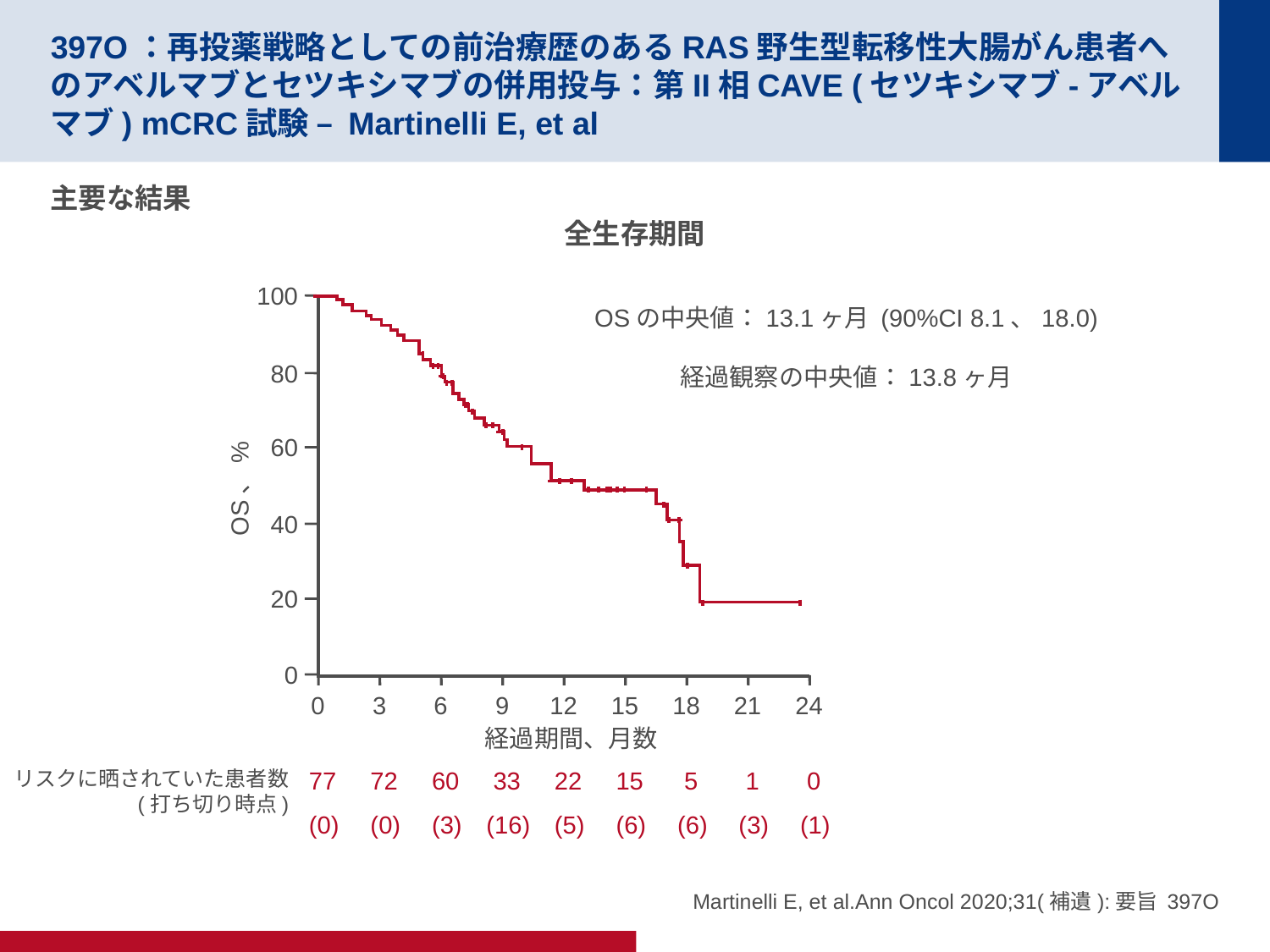

# 397O：再投薬戦略としての前治療歴のあるRAS野生型転移性大腸がん患者へのアベルマブとセツキシマブの併用投与：第II相CAVE (セツキシマブ-アベルマブ) mCRC試験 – Martinelli E, et al
主要な結果
全生存期間
100

80

60

OS、%
40

20

0

OSの中央値：13.1ヶ月 (90%CI 8.1、18.0)

経過観察の中央値：13.8ヶ月

0
3
6
9
12
15
18
21
24
経過期間、月数
リスクに晒されていた患者数
(打ち切り時点)
77
72
60
33
22
15
5
1
0
(0)
(0)
(3)
(16)
(5)
(6)
(6)
(3)
(1)
Martinelli E, et al.Ann Oncol 2020;31(補遺):要旨 397O